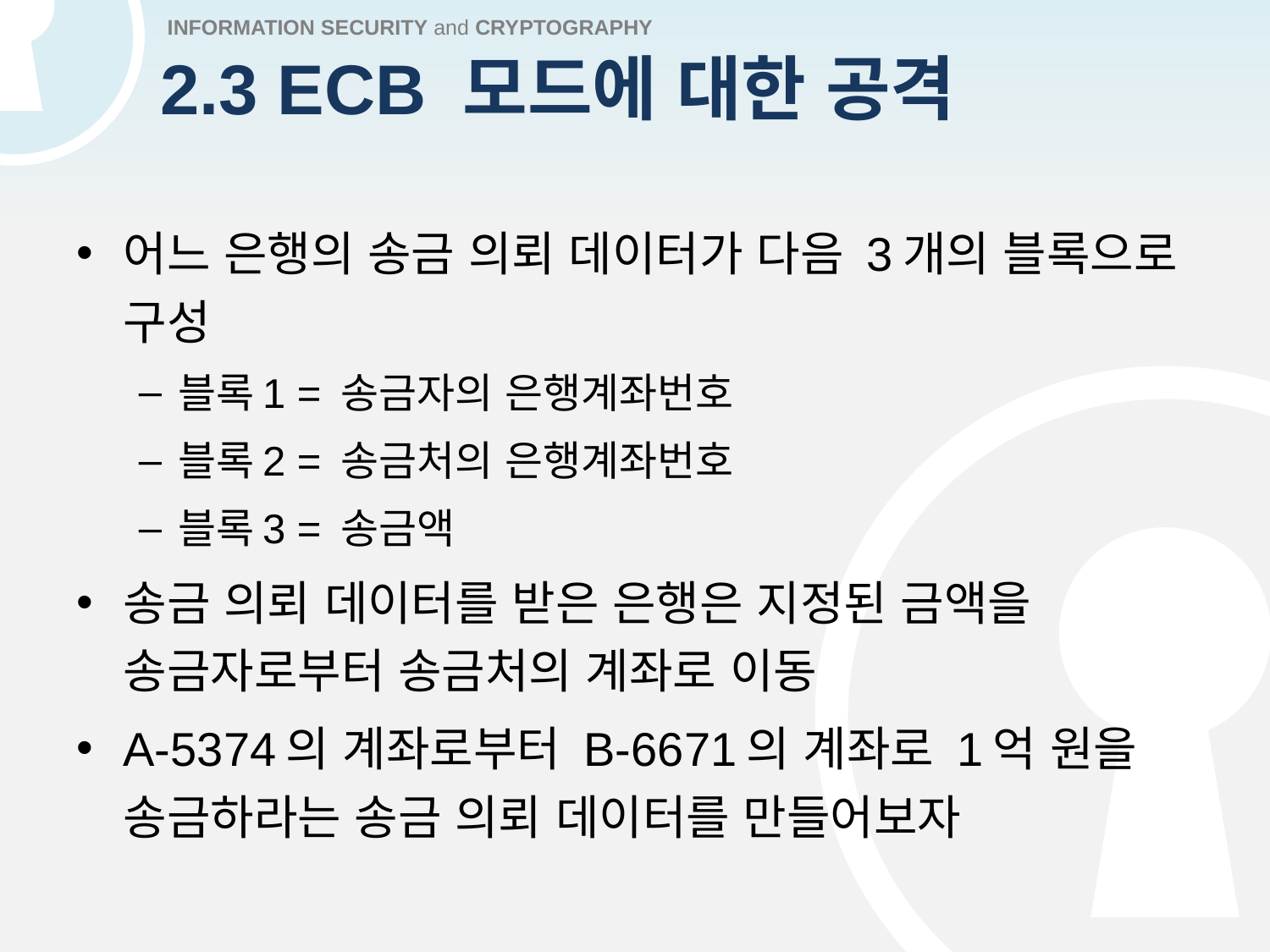

# 2.3 ECB 모드에 대한 공격
어느 은행의 송금 의뢰 데이터가 다음 3개의 블록으로 구성
블록1 = 송금자의 은행계좌번호
블록2 = 송금처의 은행계좌번호
블록3 = 송금액
송금 의뢰 데이터를 받은 은행은 지정된 금액을 송금자로부터 송금처의 계좌로 이동
A-5374의 계좌로부터 B-6671의 계좌로 1억 원을 송금하라는 송금 의뢰 데이터를 만들어보자